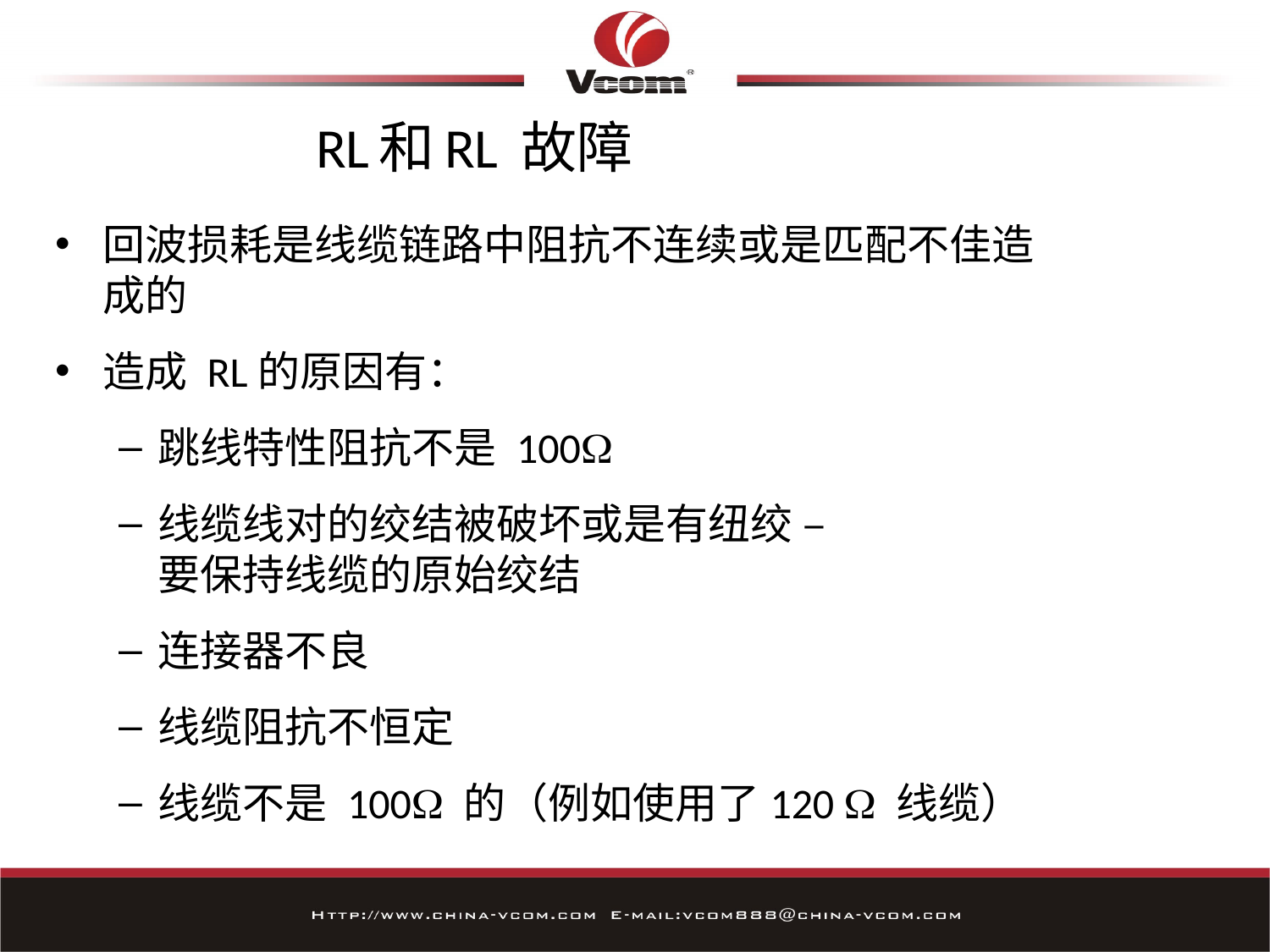

# RL和RL 故障
回波损耗是线缆链路中阻抗不连续或是匹配不佳造成的
造成 RL的原因有：
跳线特性阻抗不是 100Ω
线缆线对的绞结被破坏或是有纽绞 –
要保持线缆的原始绞结
连接器不良
线缆阻抗不恒定
线缆不是 100Ω 的（例如使用了120 Ω 线缆）